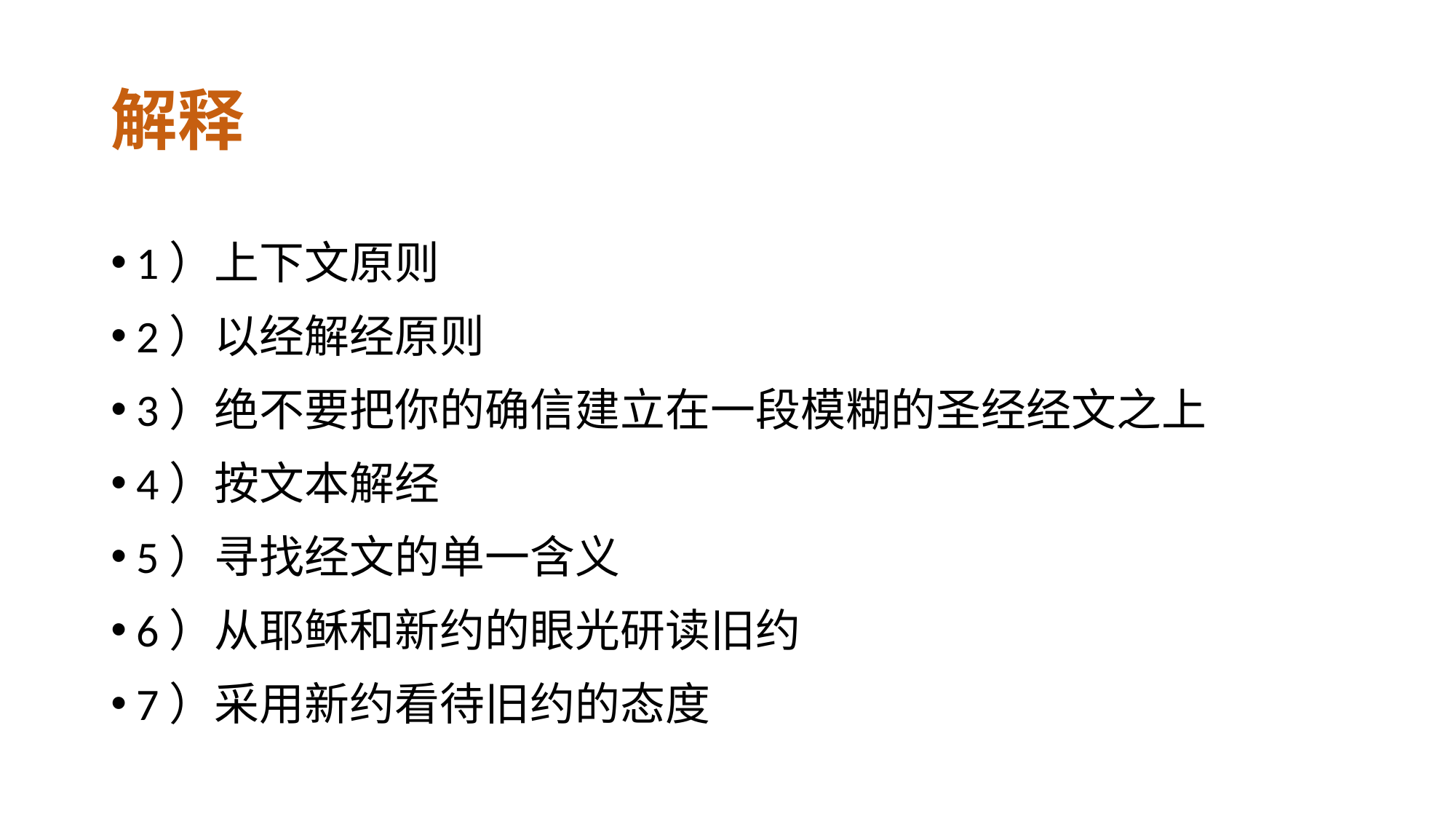

# 解释
1）上下文原则
2）以经解经原则
3）绝不要把你的确信建立在一段模糊的圣经经文之上
4）按文本解经
5）寻找经文的单一含义
6）从耶稣和新约的眼光研读旧约
7）采用新约看待旧约的态度